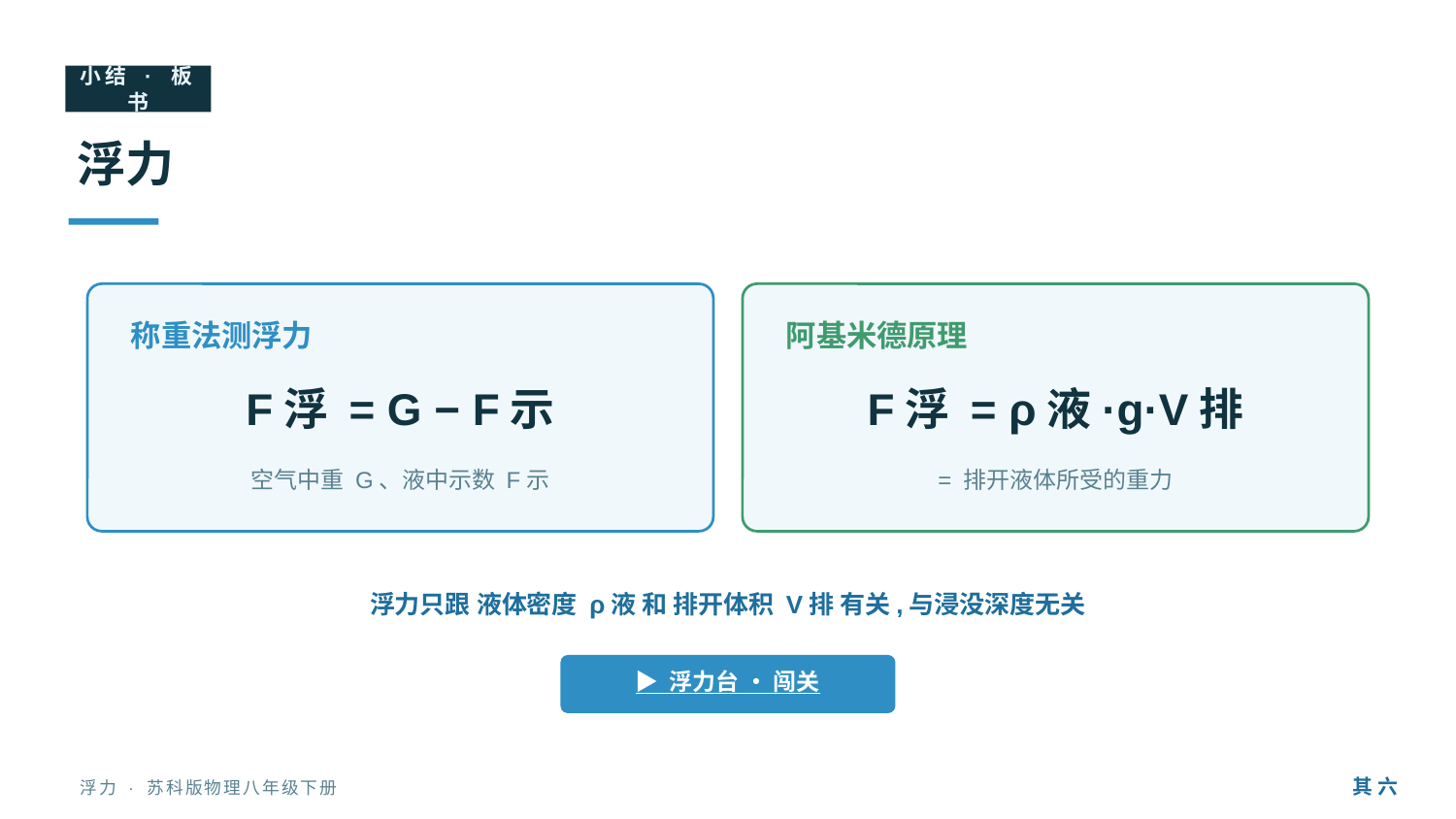

小结 · 板书

浮力

称重法测浮力
阿基米德原理
F浮 = G − F示
F浮 = ρ液·g·V排
空气中重 G、液中示数 F示
= 排开液体所受的重力
浮力只跟 液体密度 ρ液 和 排开体积 V排 有关,与浸没深度无关
▶  浮力台 · 闯关

其 六
浮力 · 苏科版物理八年级下册